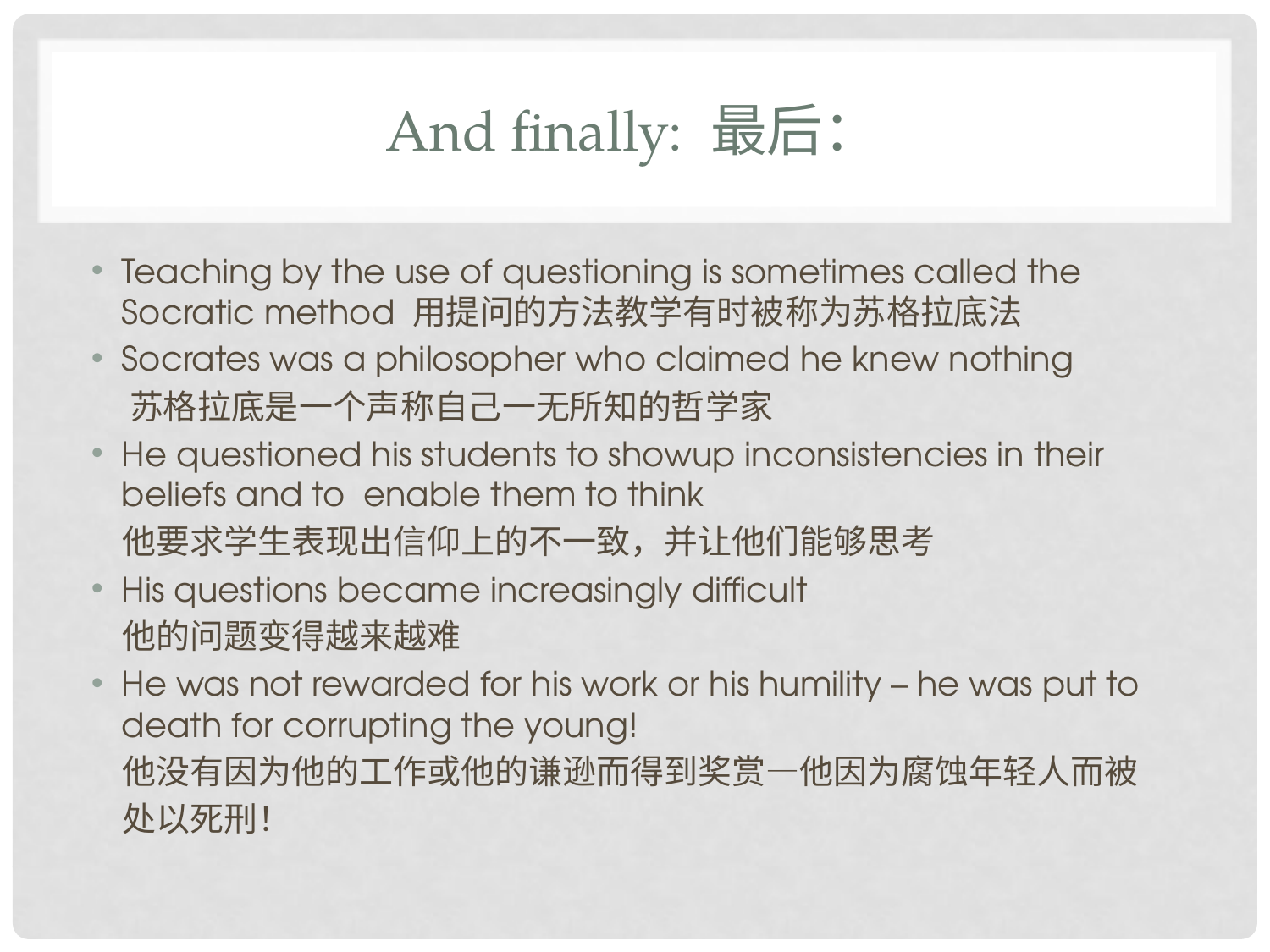

# And finally: 最后：
Teaching by the use of questioning is sometimes called the Socratic method 用提问的方法教学有时被称为苏格拉底法
Socrates was a philosopher who claimed he knew nothing
    苏格拉底是一个声称自己一无所知的哲学家
He questioned his students to showup inconsistencies in their beliefs and to  enable them to think
   他要求学生表现出信仰上的不一致，并让他们能够思考
His questions became increasingly difficult
   他的问题变得越来越难
He was not rewarded for his work or his humility – he was put to death for corrupting the young!
   他没有因为他的工作或他的谦逊而得到奖赏—他因为腐蚀年轻人而被
   处以死刑！